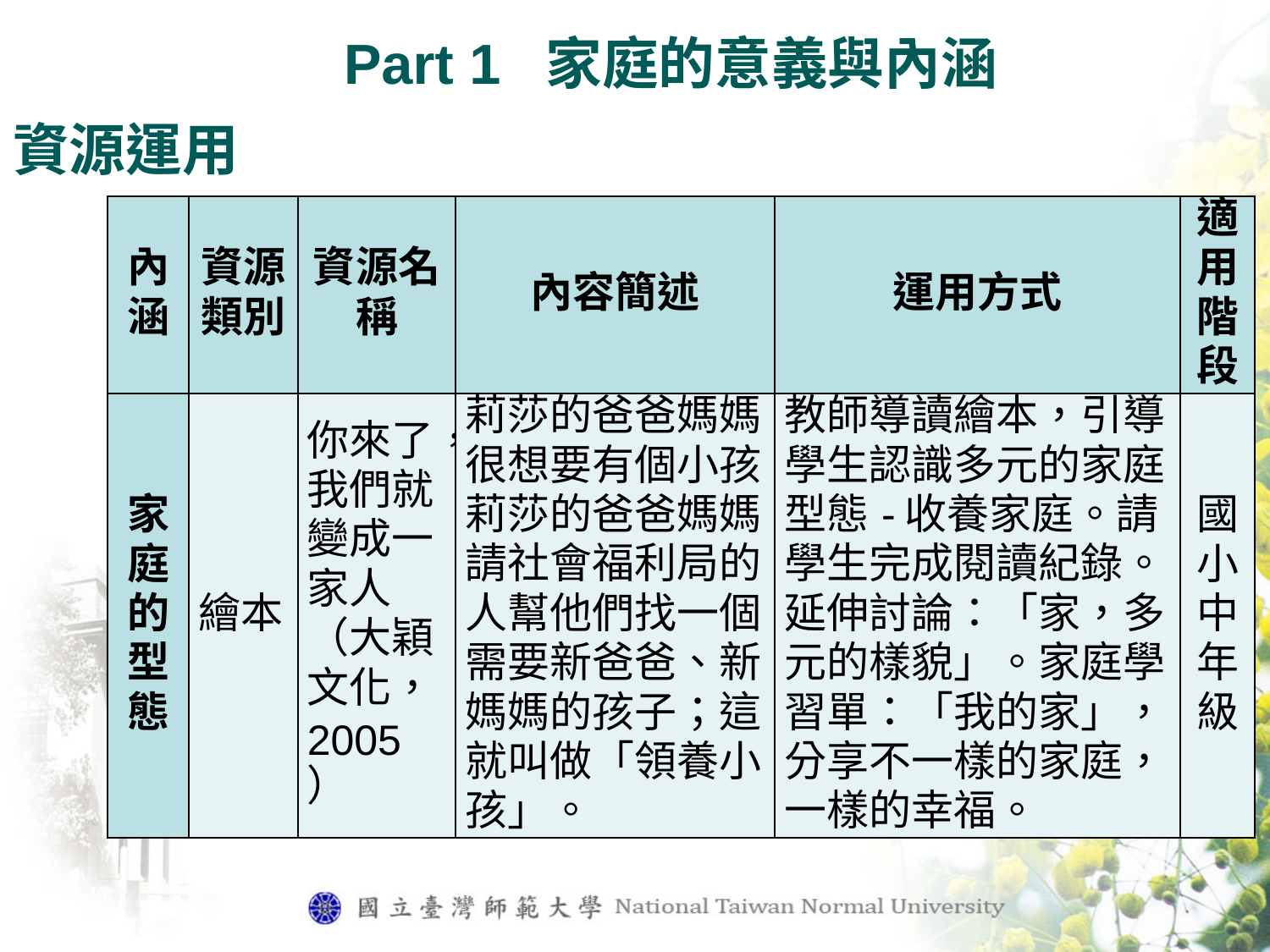

Part 1  家庭的意義與內涵
資源運用
| 內涵 | 資源類別 | 資源名稱 | 內容簡述 | 運用方式 | 適用階段 |
| --- | --- | --- | --- | --- | --- |
| 家庭的型態 | 繪本 | 你來了，我們就變成一家人（大穎文化，2005） | 莉莎的爸爸媽媽很想要有個小孩，莉莎的爸爸媽媽請社會福利局的人幫他們找一個需要新爸爸、新媽媽的孩子；這就叫做「領養小孩」。 | 教師導讀繪本，引導學生認識多元的家庭型態-收養家庭。請學生完成閱讀紀錄。延伸討論：「家，多元的樣貌」。家庭學習單：「我的家」，分享不一樣的家庭，一樣的幸福。 | 國小中年級 |